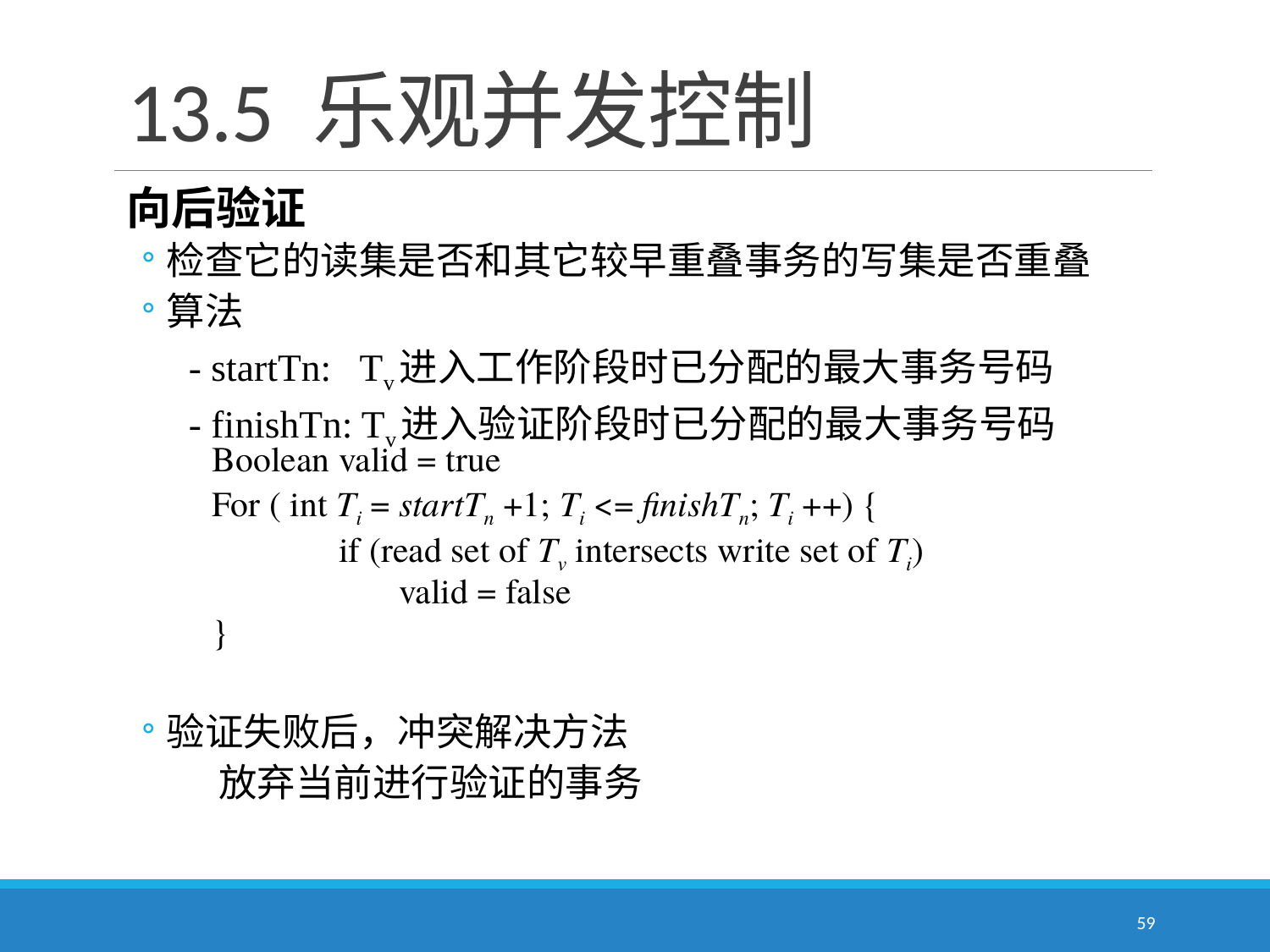

# 13.5 乐观并发控制
向后验证
检查它的读集是否和其它较早重叠事务的写集是否重叠
算法
　- startTn:   Tv进入工作阶段时已分配的最大事务号码
　- finishTn: Tv进入验证阶段时已分配的最大事务号码

验证失败后，冲突解决方法
　　放弃当前进行验证的事务

Boolean valid = true
For ( int Ti = startTn +1; Ti <= finishTn; Ti ++) {
	if (read set of Tv intersects write set of Ti)
                     valid = false
}
59